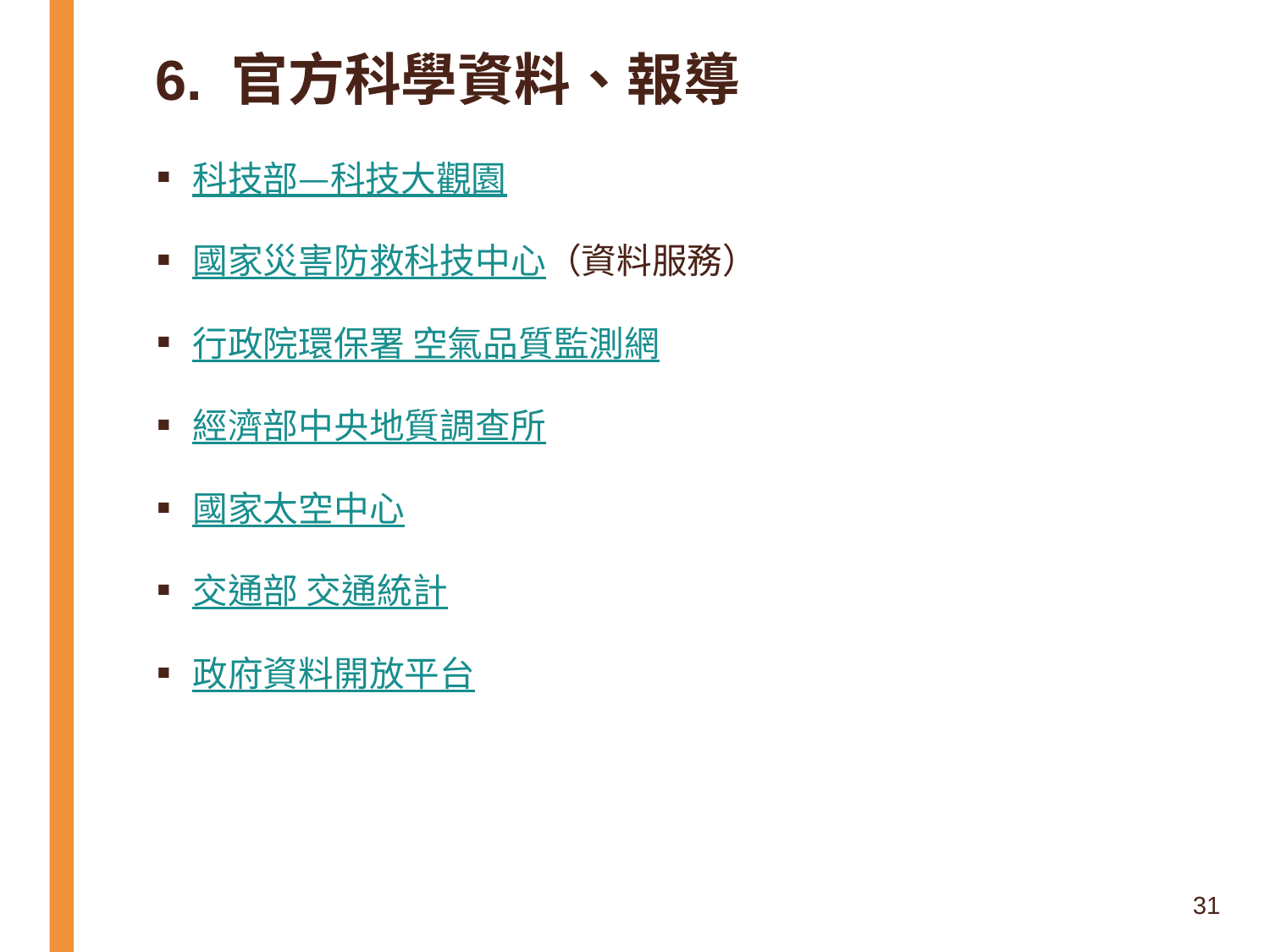

# 6. 官方科學資料、報導
科技部—科技大觀園
國家災害防救科技中心（資料服務）
行政院環保署 空氣品質監測網
經濟部中央地質調查所
國家太空中心
交通部 交通統計
政府資料開放平台

31